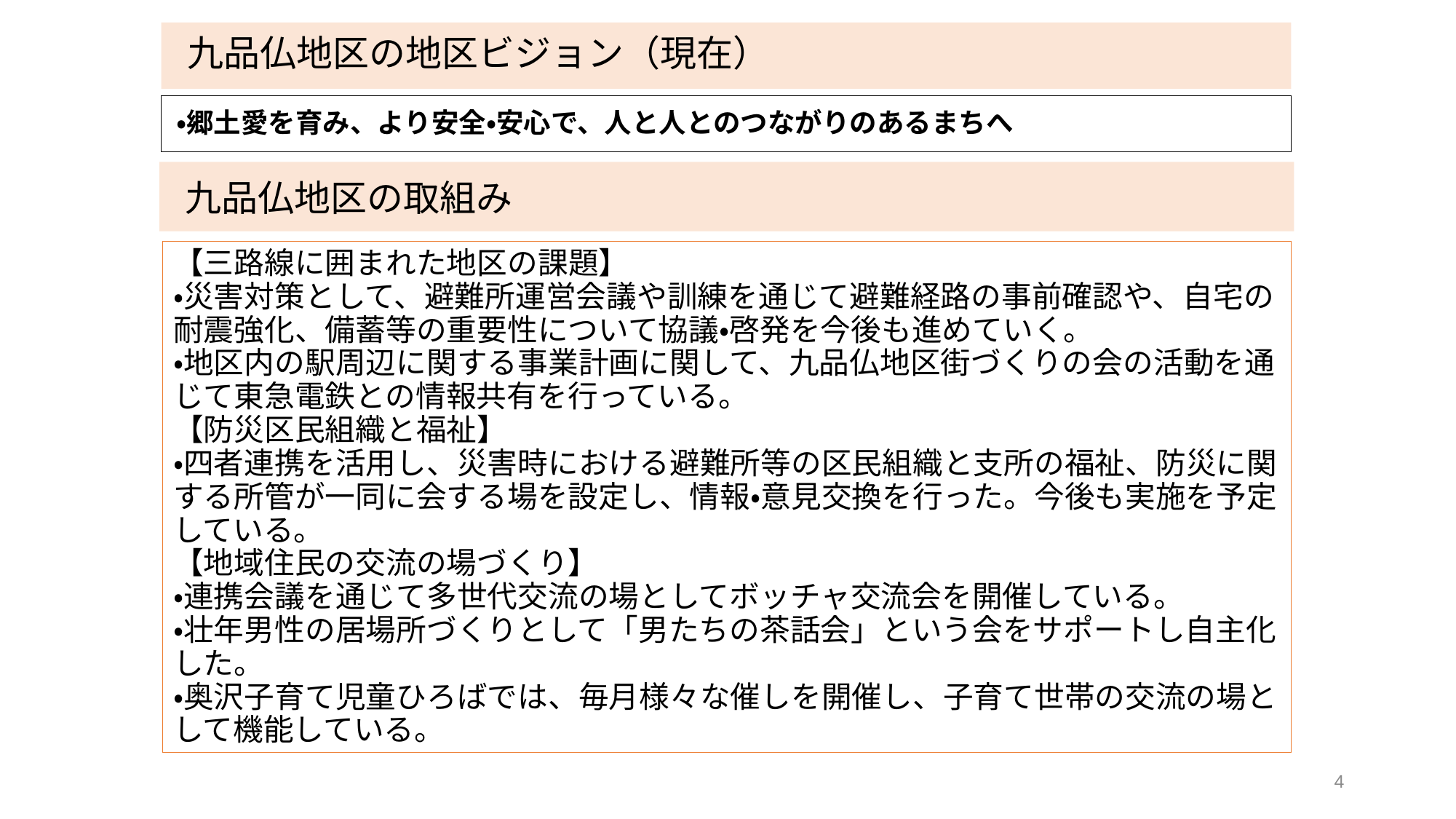

九品仏地区の地区ビジョン（現在）

・郷土愛を育み、より安全・安心で、人と人とのつながりのあるまちへ
九品仏地区の取組み
【三路線に囲まれた地区の課題】
・災害対策として、避難所運営会議や訓練を通じて避難経路の事前確認や、自宅の耐震強化、備蓄等の重要性について協議・啓発を今後も進めていく。
・地区内の駅周辺に関する事業計画に関して、九品仏地区街づくりの会の活動を通じて東急電鉄との情報共有を行っている。
【防災区民組織と福祉】
・四者連携を活用し、災害時における避難所等の区民組織と支所の福祉、防災に関する所管が一同に会する場を設定し、情報・意見交換を行った。今後も実施を予定している。
【地域住民の交流の場づくり】
・連携会議を通じて多世代交流の場としてボッチャ交流会を開催している。
・壮年男性の居場所づくりとして「男たちの茶話会」という会をサポートし自主化した。
・奥沢子育て児童ひろばでは、毎月様々な催しを開催し、子育て世帯の交流の場として機能している。
4